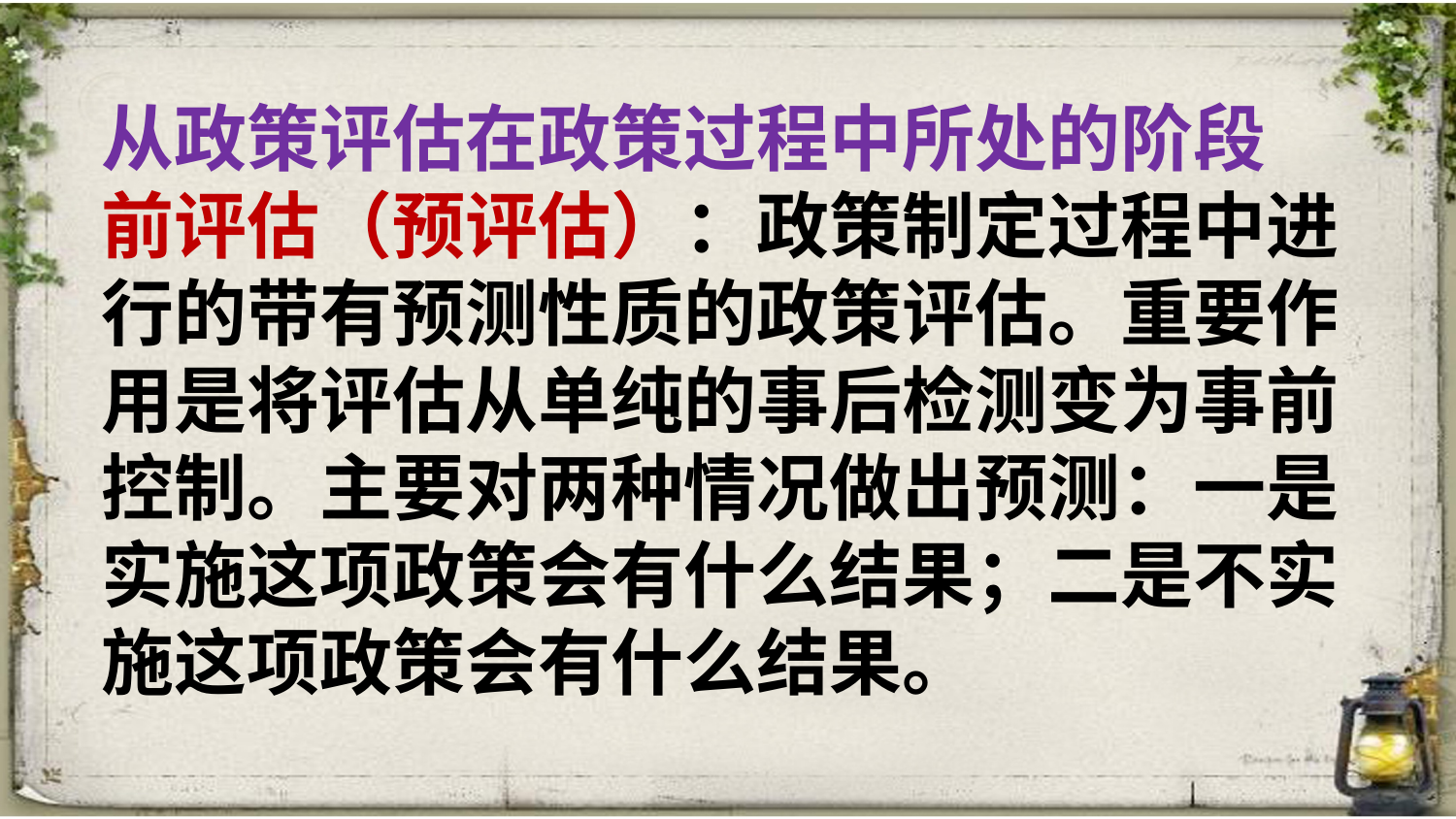

从政策评估在政策过程中所处的阶段
前评估（预评估）：政策制定过程中进行的带有预测性质的政策评估。重要作用是将评估从单纯的事后检测变为事前控制。主要对两种情况做出预测：一是实施这项政策会有什么结果；二是不实施这项政策会有什么结果。